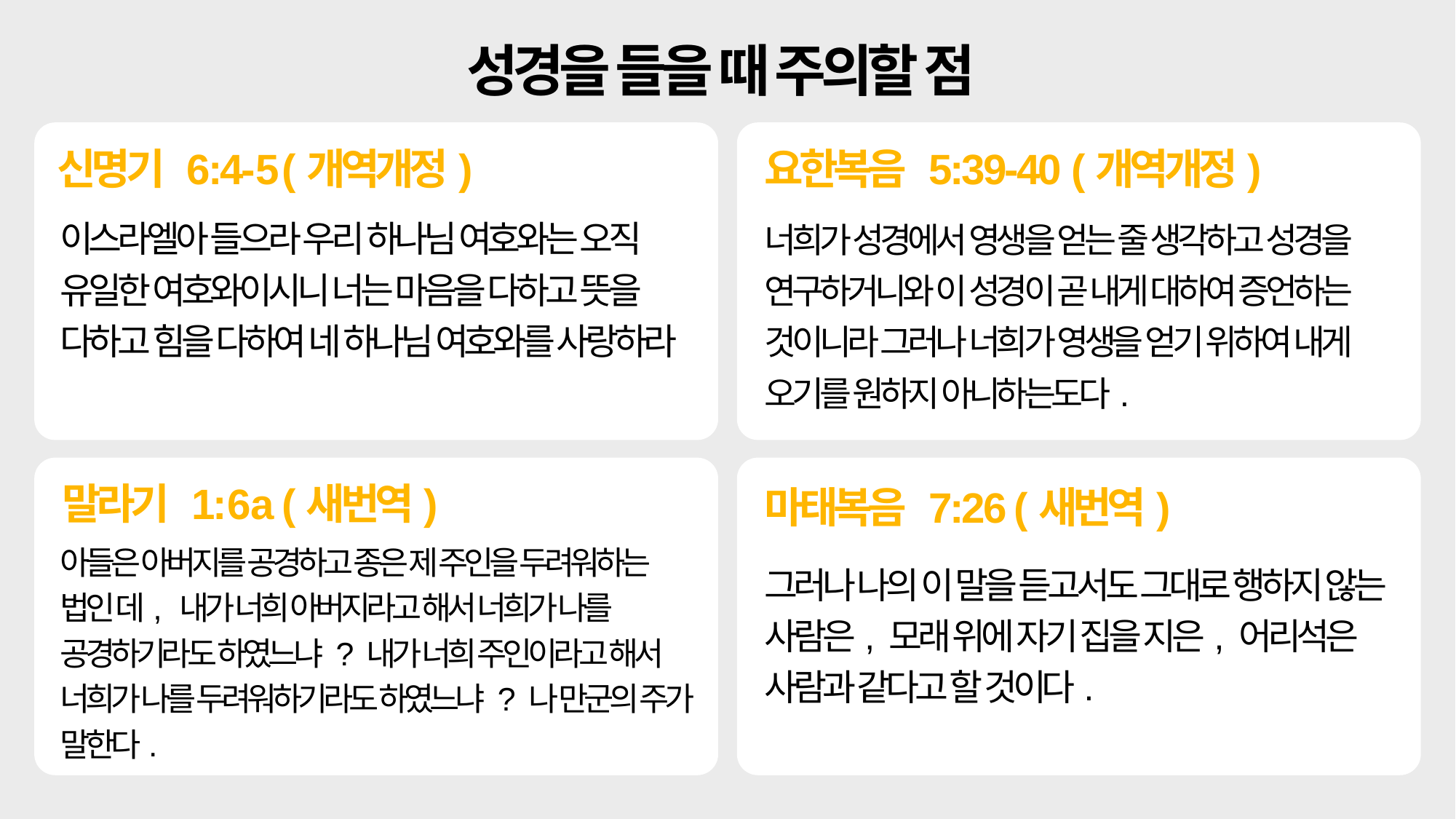

성경을 들을 때 주의할 점

신명기 6:4-5 (개역개정)
요한복음 5:39-40 (개역개정)
이스라엘아 들으라 우리 하나님 여호와는 오직 유일한 여호와이시니 너는 마음을 다하고 뜻을 다하고 힘을 다하여 네 하나님 여호와를 사랑하라
너희가 성경에서 영생을 얻는 줄 생각하고 성경을 연구하거니와 이 성경이 곧 내게 대하여 증언하는 것이니라 그러나 너희가 영생을 얻기 위하여 내게 오기를 원하지 아니하는도다.

말라기 1:6a (새번역)
마태복음 7:26 (새번역)
아들은 아버지를 공경하고 종은 제 주인을 두려워하는 법인데, 내가 너희 아버지라고 해서 너희가 나를 공경하기라도 하였느냐 ? 내가 너희 주인이라고 해서 너희가 나를 두려워하기라도 하였느냐 ? 나 만군의 주가 말한다.
그러나 나의 이 말을 듣고서도 그대로 행하지 않는 사람은, 모래 위에 자기 집을 지은, 어리석은 사람과 같다고 할 것이다.